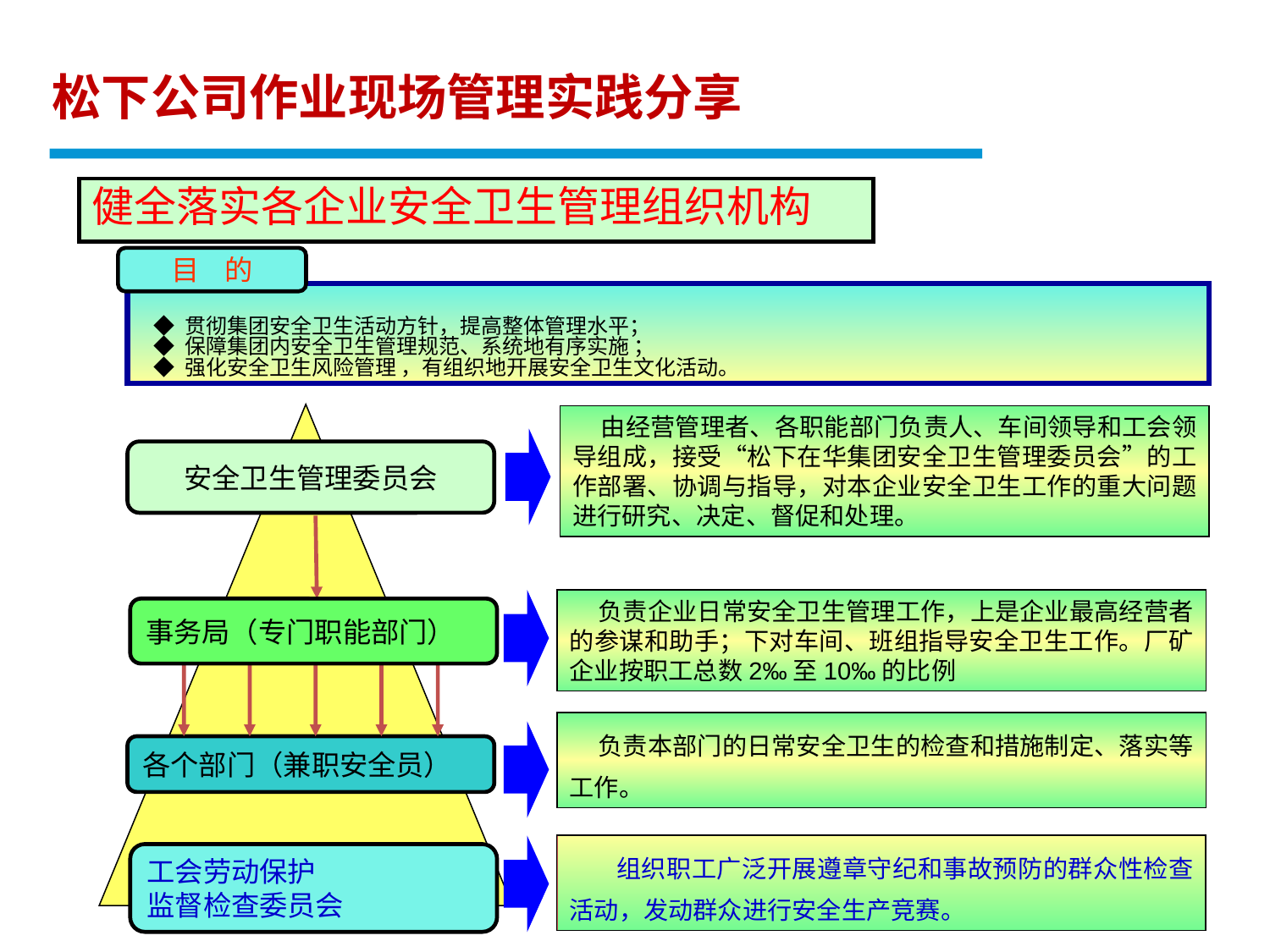

松下公司作业现场管理实践分享
健全落实各企业安全卫生管理组织机构
目    的

   ◆ 贯彻集团安全卫生活动方针，提高整体管理水平；
   ◆ 保障集团内安全卫生管理规范、系统地有序实施 ；
   ◆ 强化安全卫生风险管理 ，有组织地开展安全卫生文化活动。

    由经营管理者、各职能部门负责人、车间领导和工会领导组成，接受“松下在华集团安全卫生管理委员会”的工作部署、协调与指导，对本企业安全卫生工作的重大问题进行研究、决定、督促和处理。

安全卫生管理委员会

    负责企业日常安全卫生管理工作，上是企业最高经营者的参谋和助手；下对车间、班组指导安全卫生工作。厂矿企业按职工总数2‰至10‰的比例
事务局（专门职能部门）

    负责本部门的日常安全卫生的检查和措施制定、落实等工作。

各个部门（兼职安全员）
       组织职工广泛开展遵章守纪和事故预防的群众性检查活动，发动群众进行安全生产竞赛。

工会劳动保护
监督检查委员会